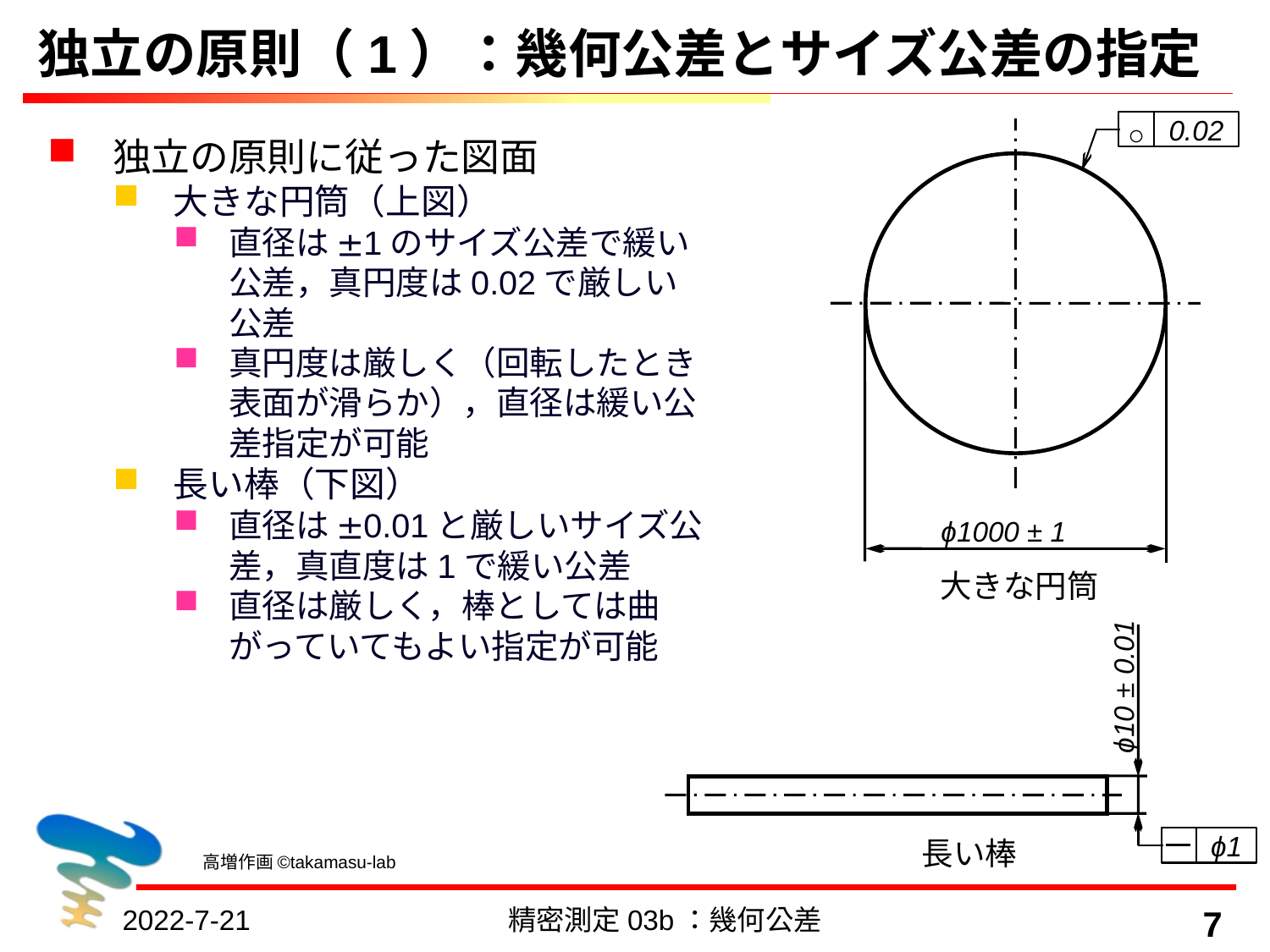

# 独立の原則（1）：幾何公差とサイズ公差の指定
○
0.02

ϕ1000 ± 1

独立の原則に従った図面
大きな円筒（上図）
直径は±1のサイズ公差で緩い公差，真円度は0.02で厳しい公差
真円度は厳しく（回転したとき表面が滑らか），直径は緩い公差指定が可能
長い棒（下図）
直径は±0.01と厳しいサイズ公差，真直度は1で緩い公差
直径は厳しく，棒としては曲がっていてもよい指定が可能

大きな円筒

ϕ10 ± 0.01

ϕ1
長い棒
高増作画©takamasu-lab
2022-7-21
精密測定03b：幾何公差
7